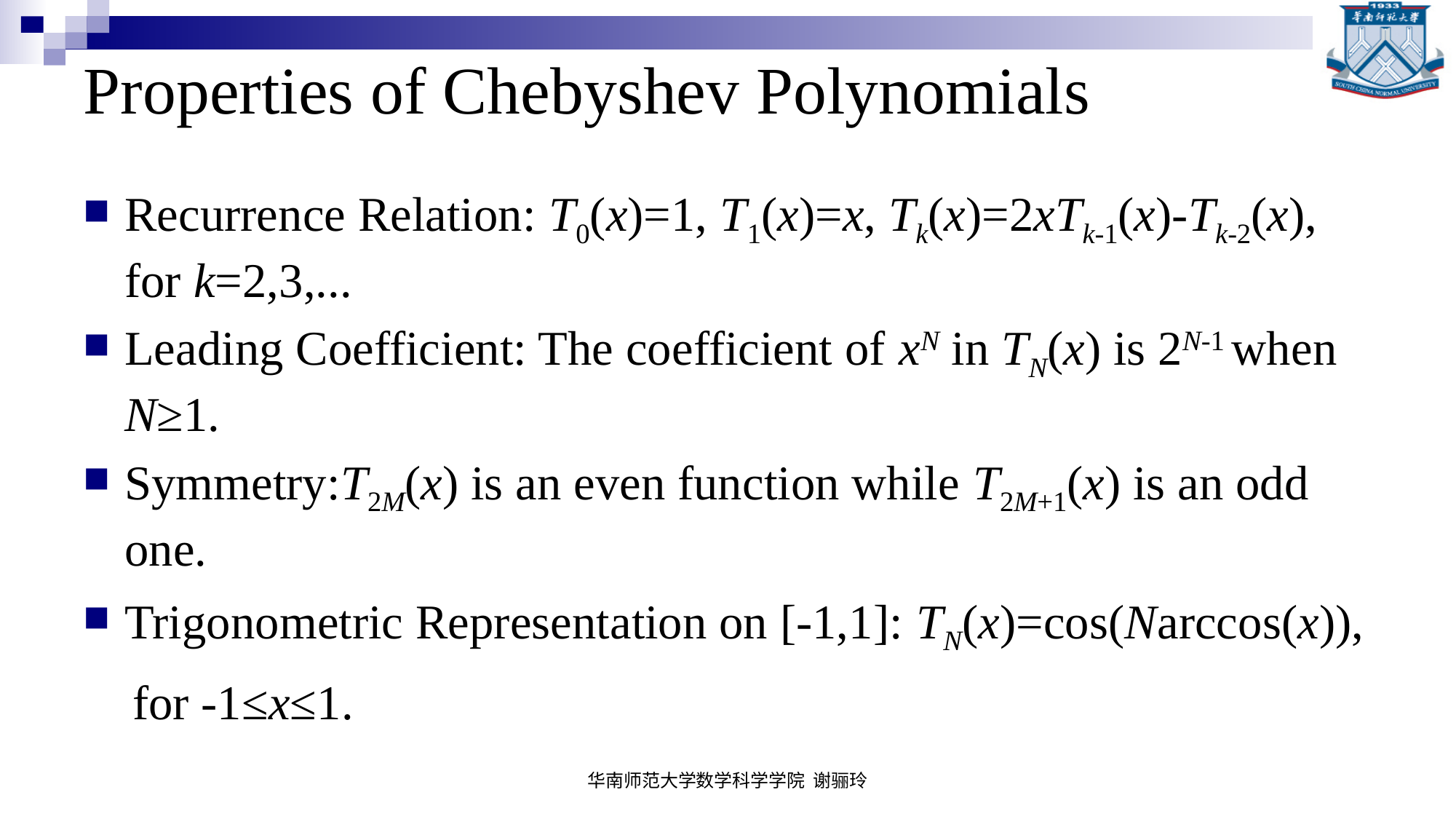

# Properties of Chebyshev Polynomials
Recurrence Relation: T0(x)=1, T1(x)=x, Tk(x)=2xTk-1(x)-Tk-2(x), for k=2,3,...
Leading Coefficient: The coefficient of xN in TN(x) is 2N-1 when N≥1.
Symmetry:T2M(x) is an even function while T2M+1(x) is an odd one.
Trigonometric Representation on [-1,1]: TN(x)=cos(Narccos(x)),
    for -1≤x≤1.

华南师范大学数学科学学院  谢骊玲